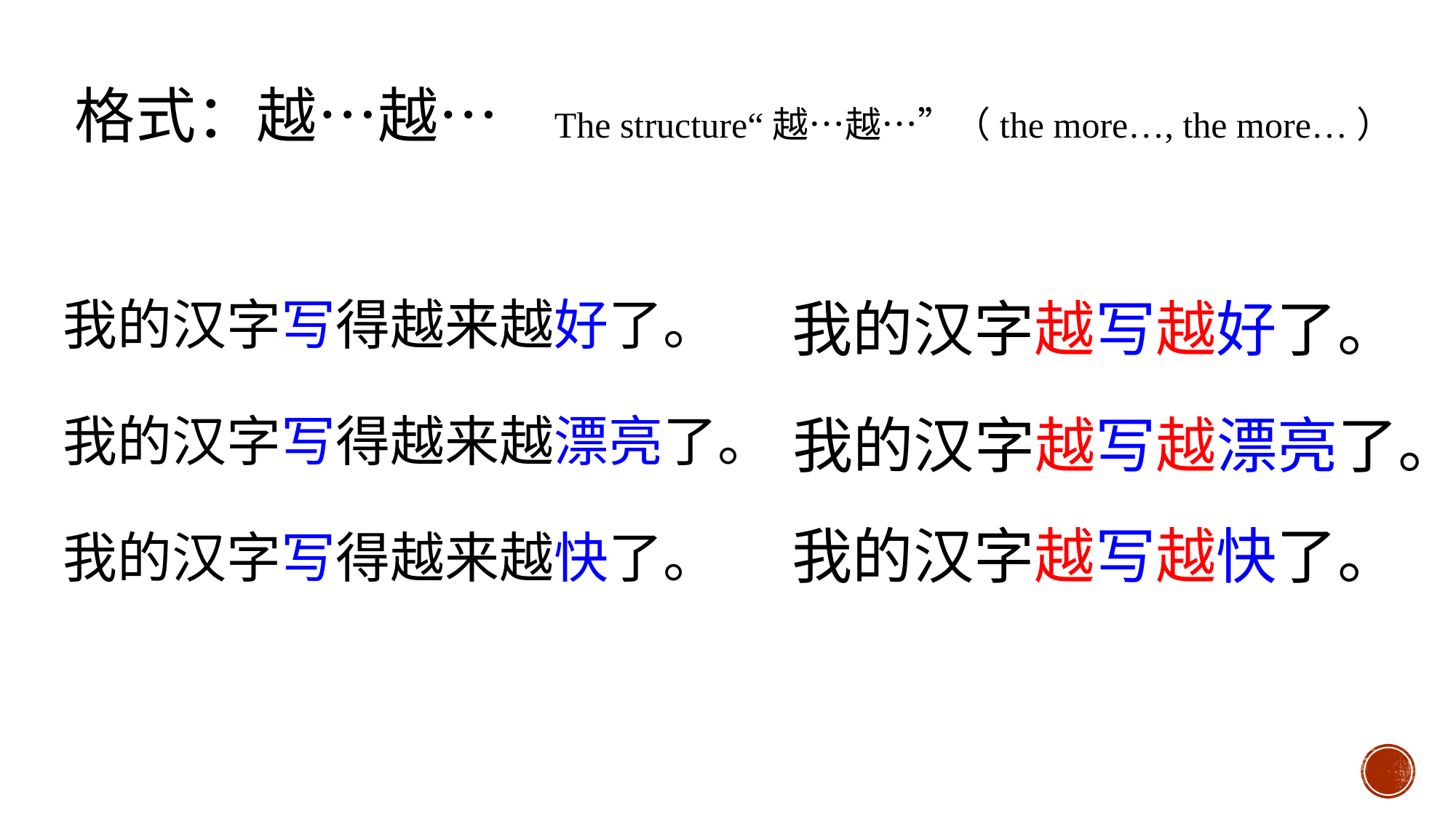

格式：越…越…   The structure“越…越…”（the more…, the more…）
我的汉字越写越好了。
我的汉字写得越来越好了。
我的汉字写得越来越漂亮了。
我的汉字写得越来越快了。
我的汉字越写越漂亮了。
我的汉字越写越快了。